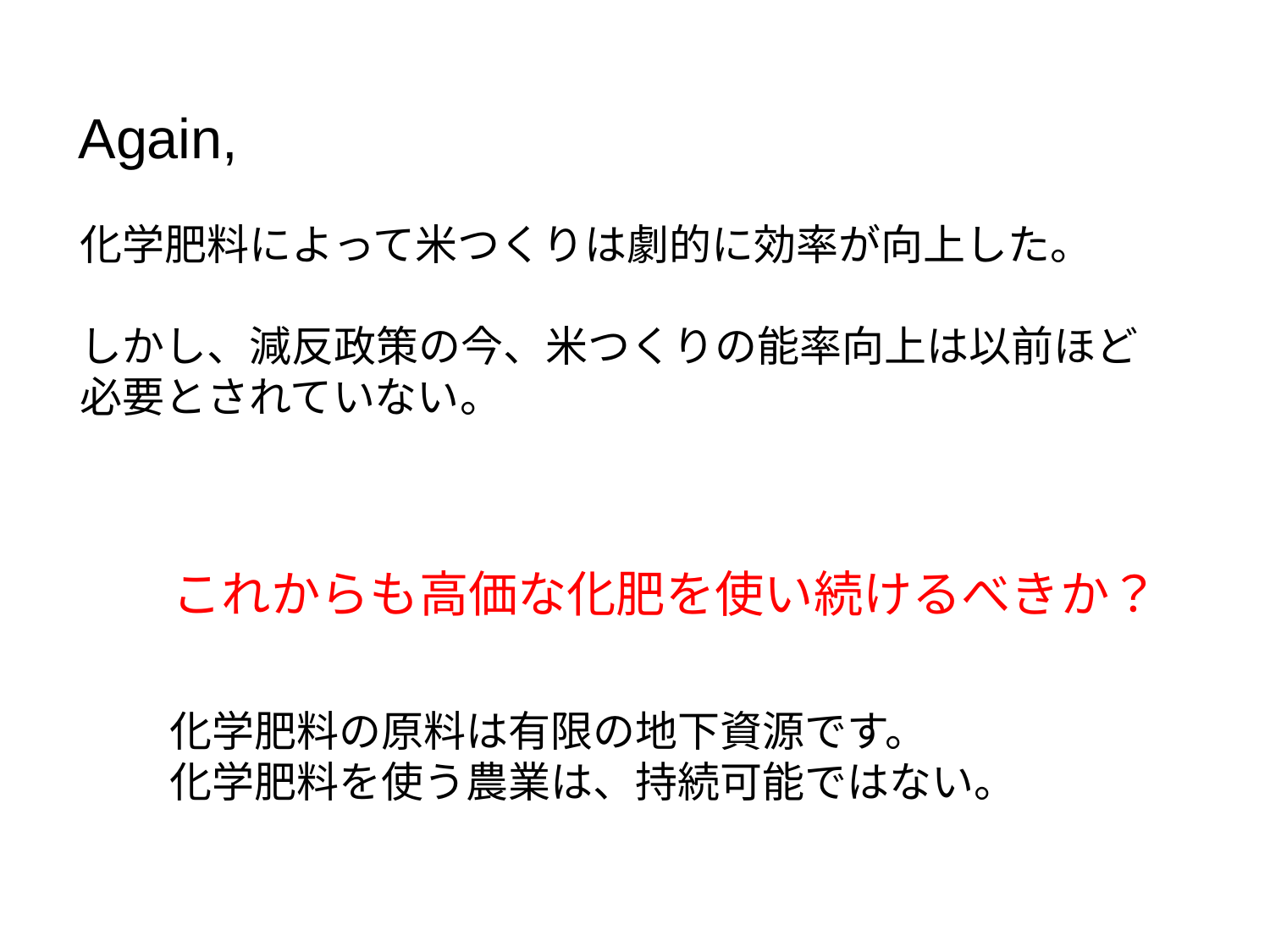

Again,
化学肥料によって米つくりは劇的に効率が向上した。

しかし、減反政策の今、米つくりの能率向上は以前ほど必要とされていない。
これからも高価な化肥を使い続けるべきか？
化学肥料の原料は有限の地下資源です。
化学肥料を使う農業は、持続可能ではない。